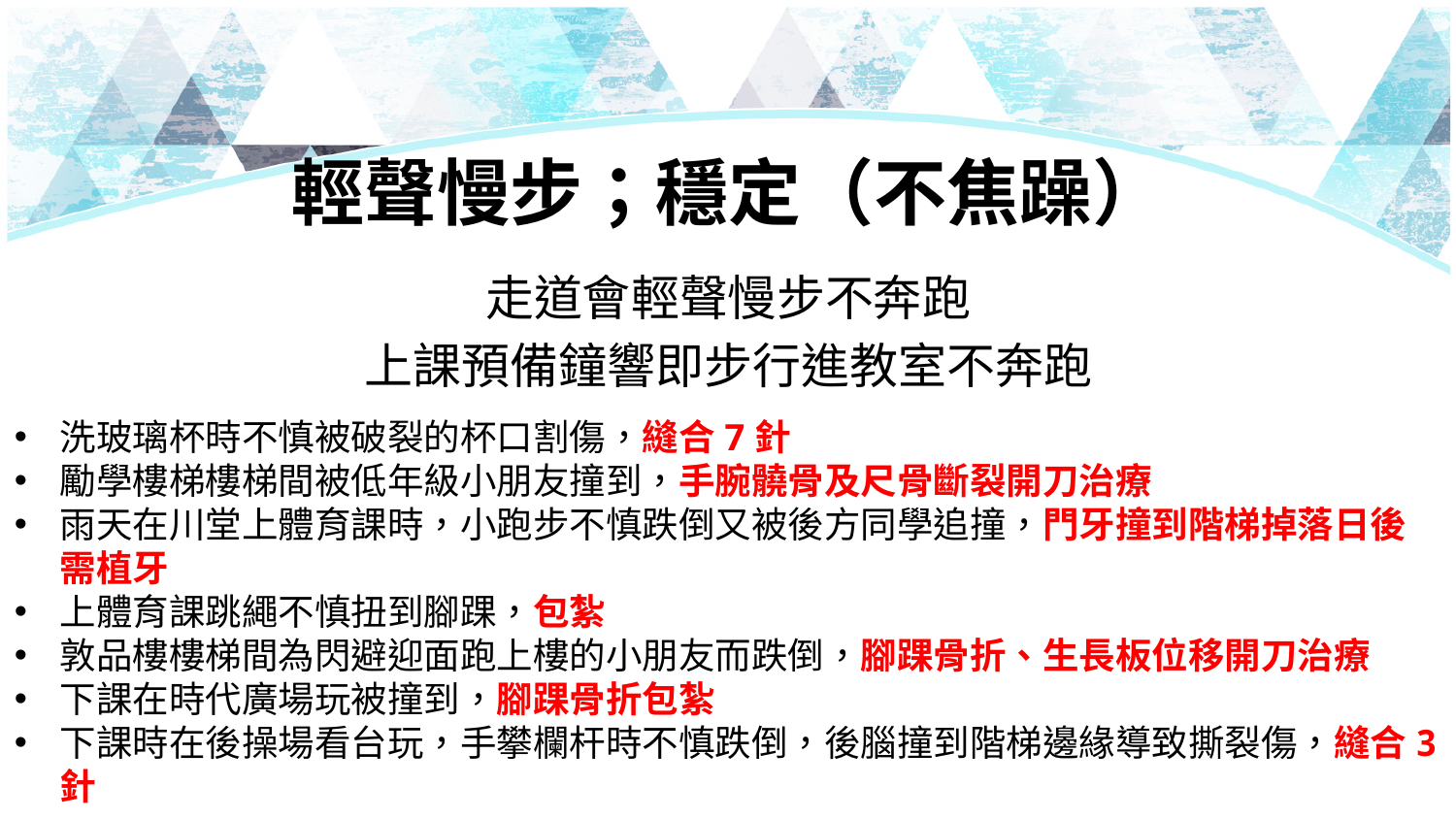

# 輕聲慢步；穩定（不焦躁）
走道會輕聲慢步不奔跑
上課預備鐘響即步行進教室不奔跑
洗玻璃杯時不慎被破裂的杯口割傷，縫合7針
勵學樓梯樓梯間被低年級小朋友撞到，手腕髐骨及尺骨斷裂開刀治療
雨天在川堂上體育課時，小跑步不慎跌倒又被後方同學追撞，門牙撞到階梯掉落日後需植牙
上體育課跳繩不慎扭到腳踝，包紮
敦品樓樓梯間為閃避迎面跑上樓的小朋友而跌倒，腳踝骨折、生長板位移開刀治療
下課在時代廣場玩被撞到，腳踝骨折包紮
下課時在後操場看台玩，手攀欄杆時不慎跌倒，後腦撞到階梯邊緣導致撕裂傷，縫合3針